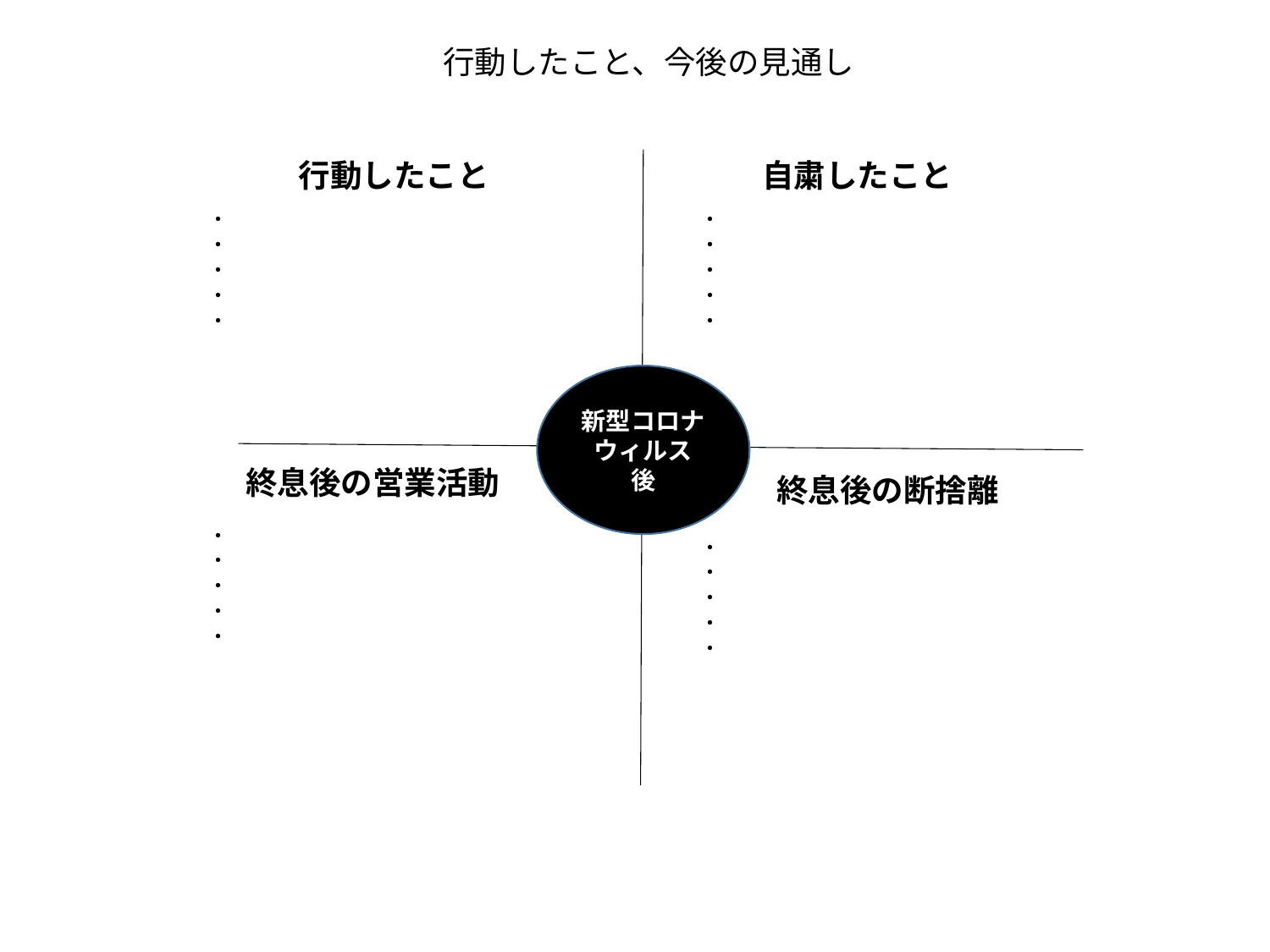

行動したこと、今後の見通し
行動したこと
自粛したこと
・
・
・
・
・

・
・
・
・
・

新型コロナウィルス
後
終息後の営業活動
終息後の断捨離
・
・
・
・
・

・
・
・
・
・